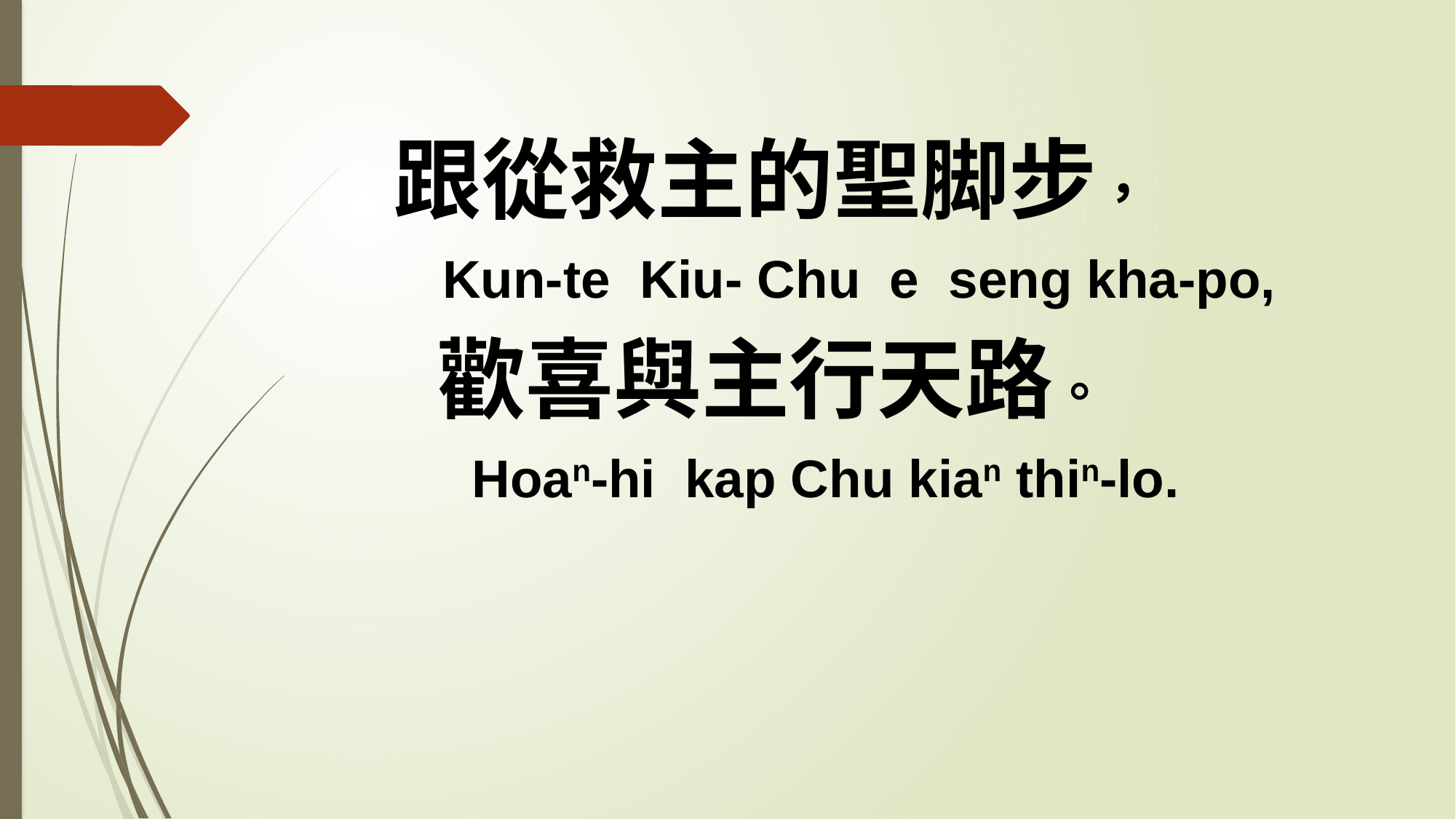

跟從救主的聖脚步，
             Kun-te  Kiu- Chu  e  seng kha-po,
歡喜與主行天路。
               Hoan-hi  kap Chu kian thin-lo.